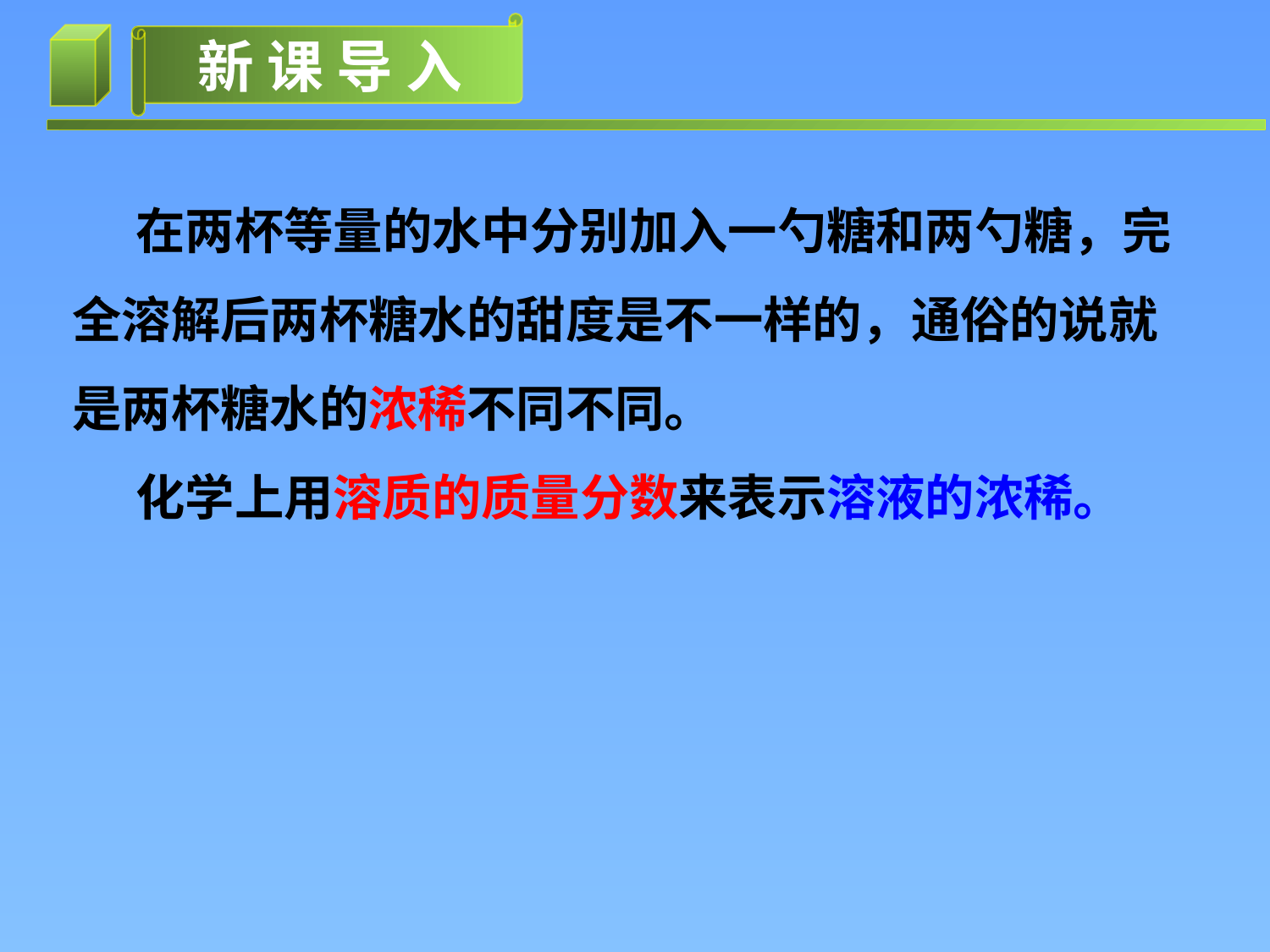

在两杯等量的水中分别加入一勺糖和两勺糖，完全溶解后两杯糖水的甜度是不一样的，通俗的说就是两杯糖水的浓稀不同不同。
化学上用溶质的质量分数来表示溶液的浓稀。